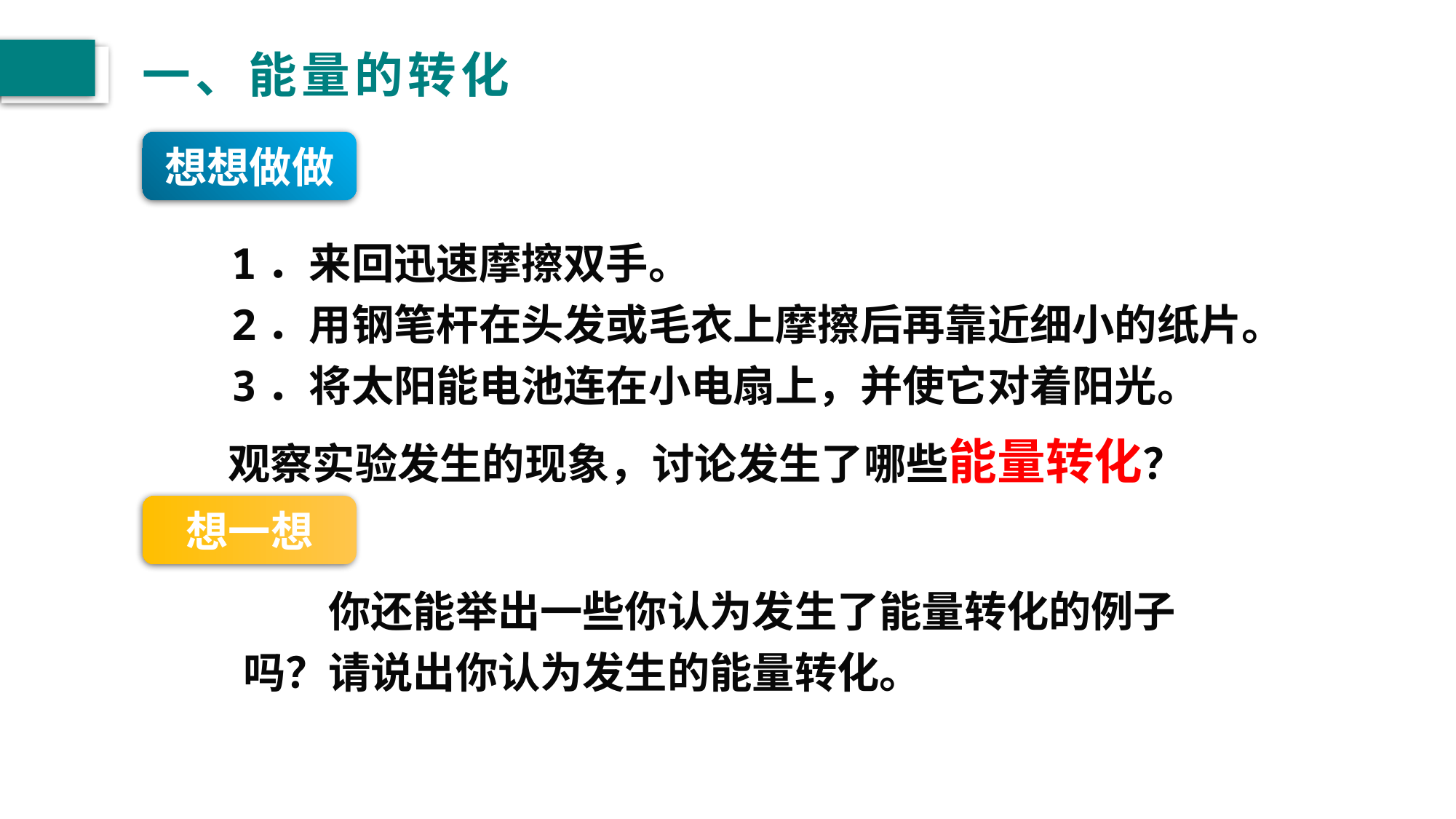

# 一、能量的转化
想想做做
1．来回迅速摩擦双手。
2．用钢笔杆在头发或毛衣上摩擦后再靠近细小的纸片。
3．将太阳能电池连在小电扇上，并使它对着阳光。
观察实验发生的现象，讨论发生了哪些能量转化？
想一想

　　你还能举出一些你认为发生了能量转化的例子吗？请说出你认为发生的能量转化。